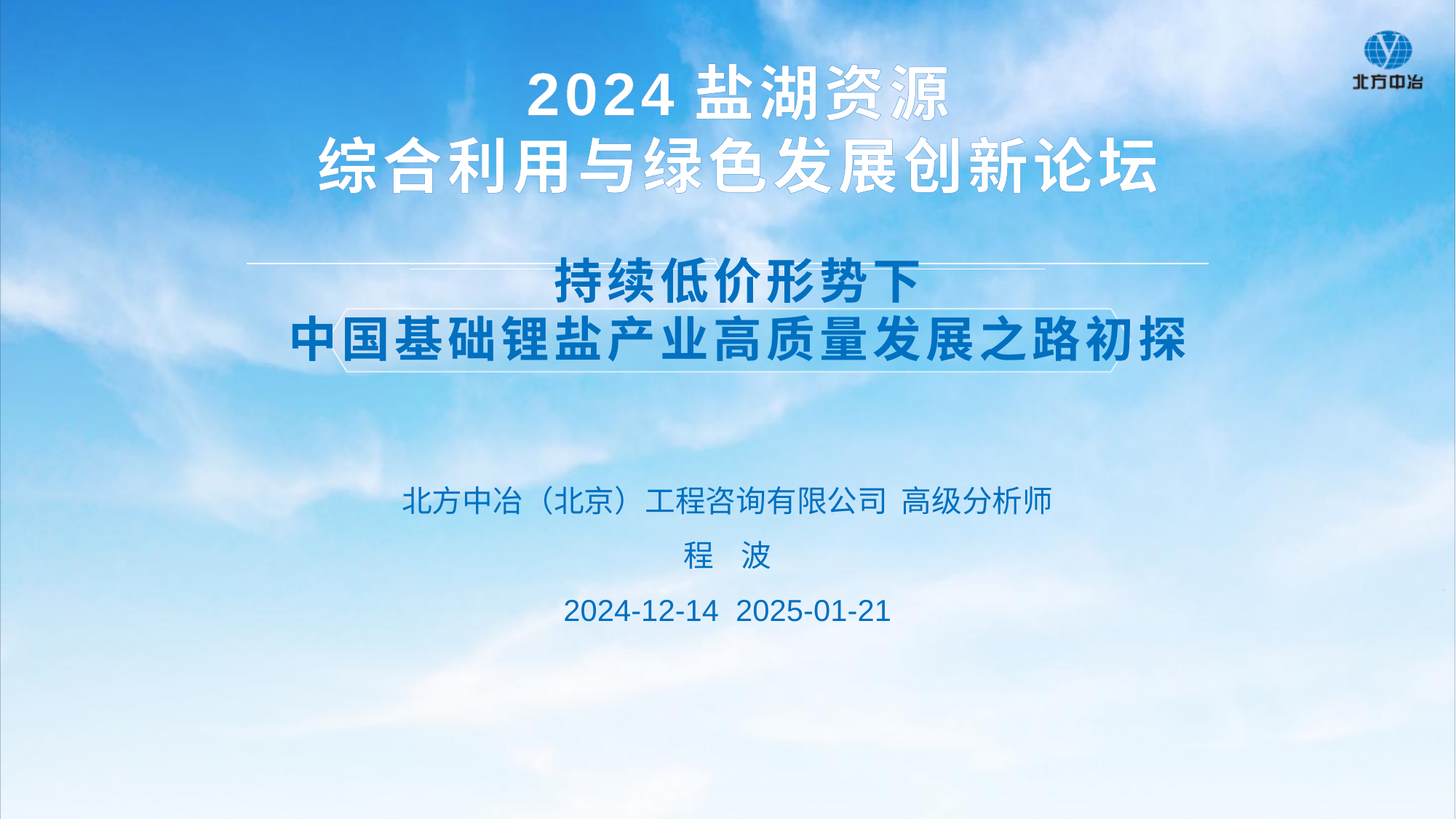

2024盐湖资源
综合利用与绿色发展创新论坛
持续低价形势下
中国基础锂盐产业高质量发展之路初探

北方中冶（北京）工程咨询有限公司  高级分析师
程    波
2024-12-14  2025-01-21